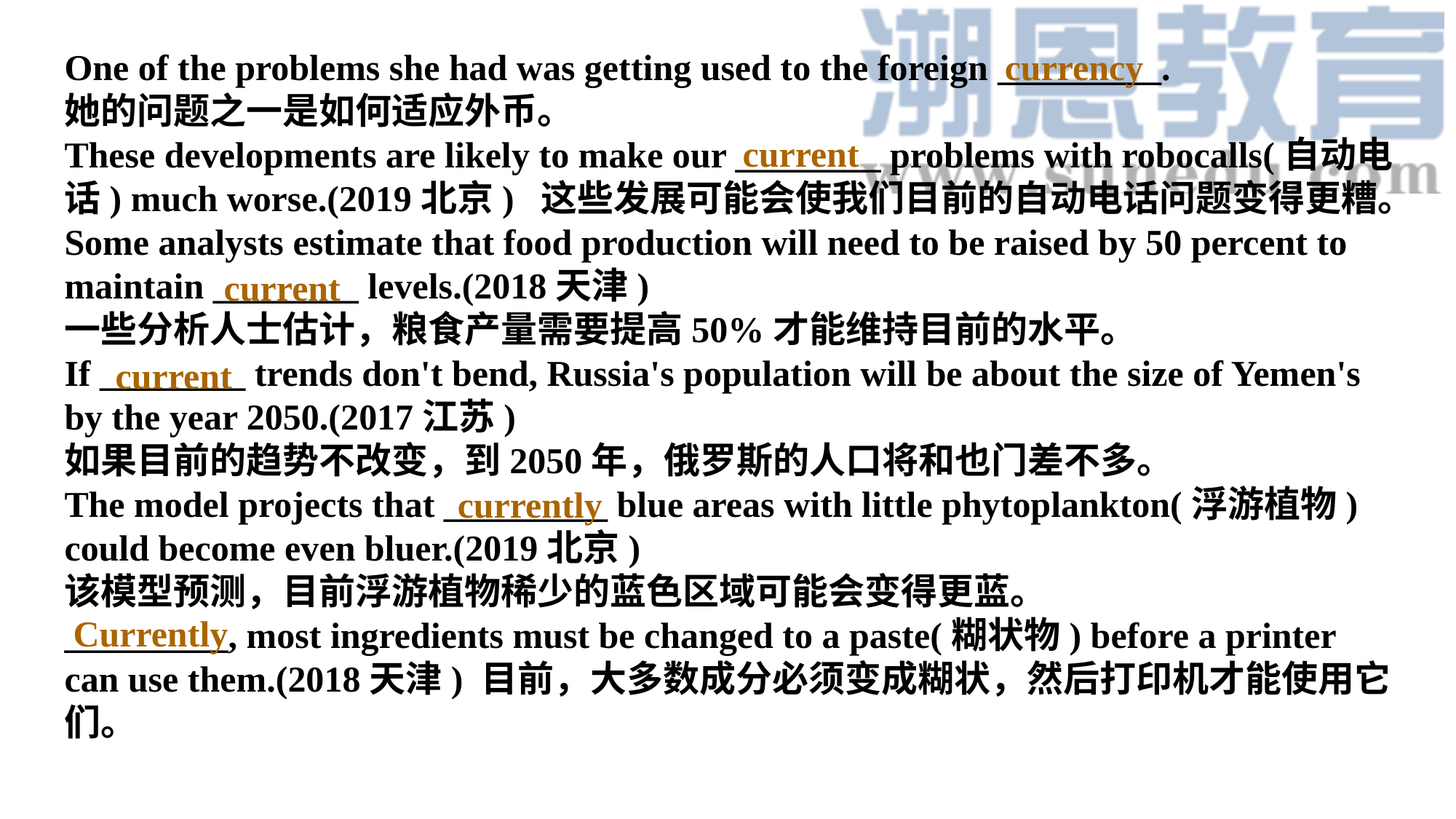

One of the problems she had was getting used to the foreign _________.
她的问题之一是如何适应外币。
These developments are likely to make our ________ problems with robocalls(自动电话) much worse.(2019北京)  这些发展可能会使我们目前的自动电话问题变得更糟。
Some analysts estimate that food production will need to be raised by 50 percent to maintain ________ levels.(2018天津)
一些分析人士估计，粮食产量需要提高50%才能维持目前的水平。
If ________ trends don't bend, Russia's population will be about the size of Yemen's by the year 2050.(2017江苏)
如果目前的趋势不改变，到2050年，俄罗斯的人口将和也门差不多。
The model projects that _________ blue areas with little phytoplankton(浮游植物) could become even bluer.(2019北京)
该模型预测，目前浮游植物稀少的蓝色区域可能会变得更蓝。
_________, most ingredients must be changed to a paste(糊状物) before a printer can use them.(2018天津) 目前，大多数成分必须变成糊状，然后打印机才能使用它们。
currency
current
current
current
currently
Currently